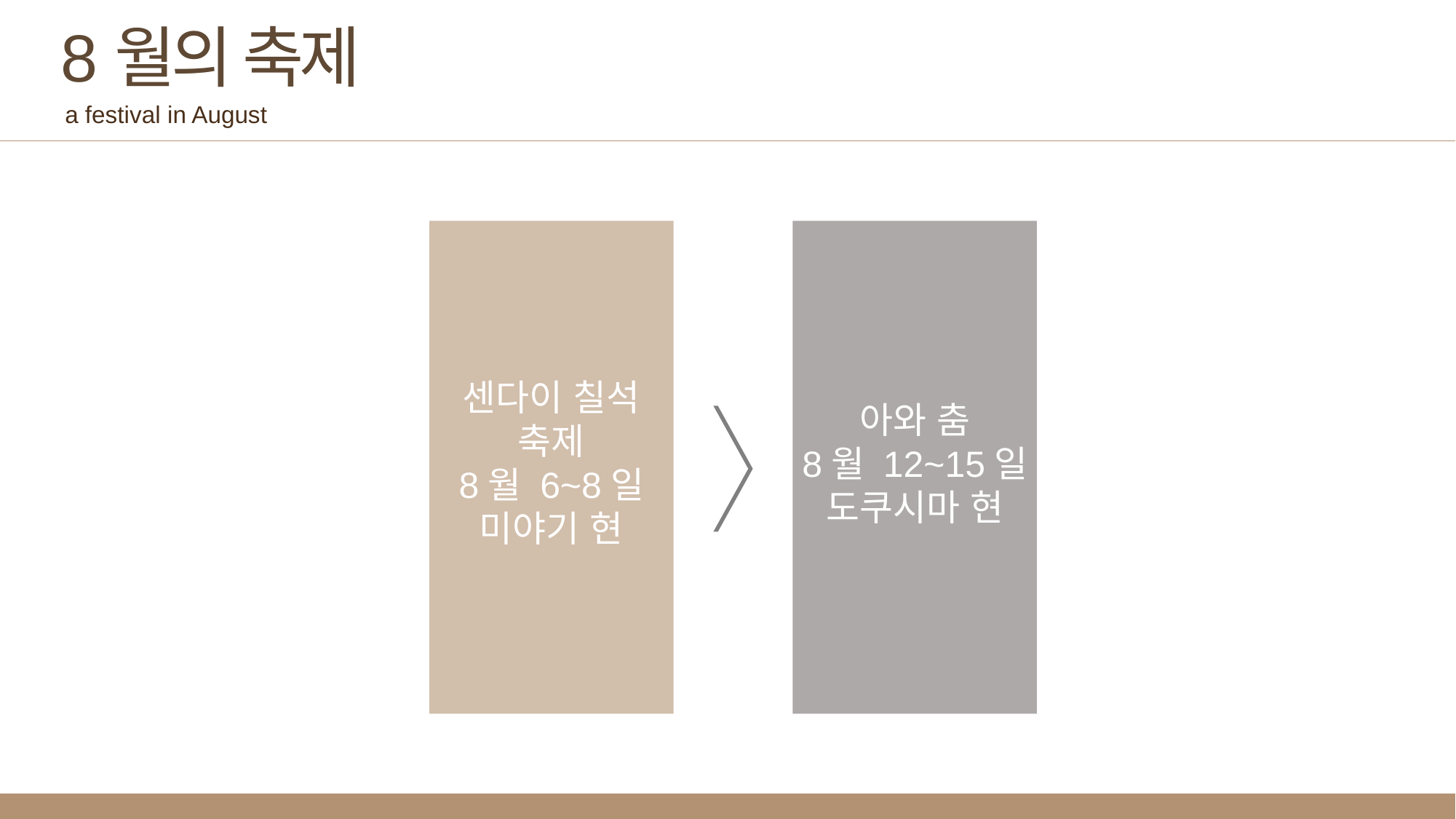

8월의 축제
a festival in August

센다이 칠석
축제
8월 6~8일
미야기 현
아와 춤
8월 12~15일
도쿠시마 현